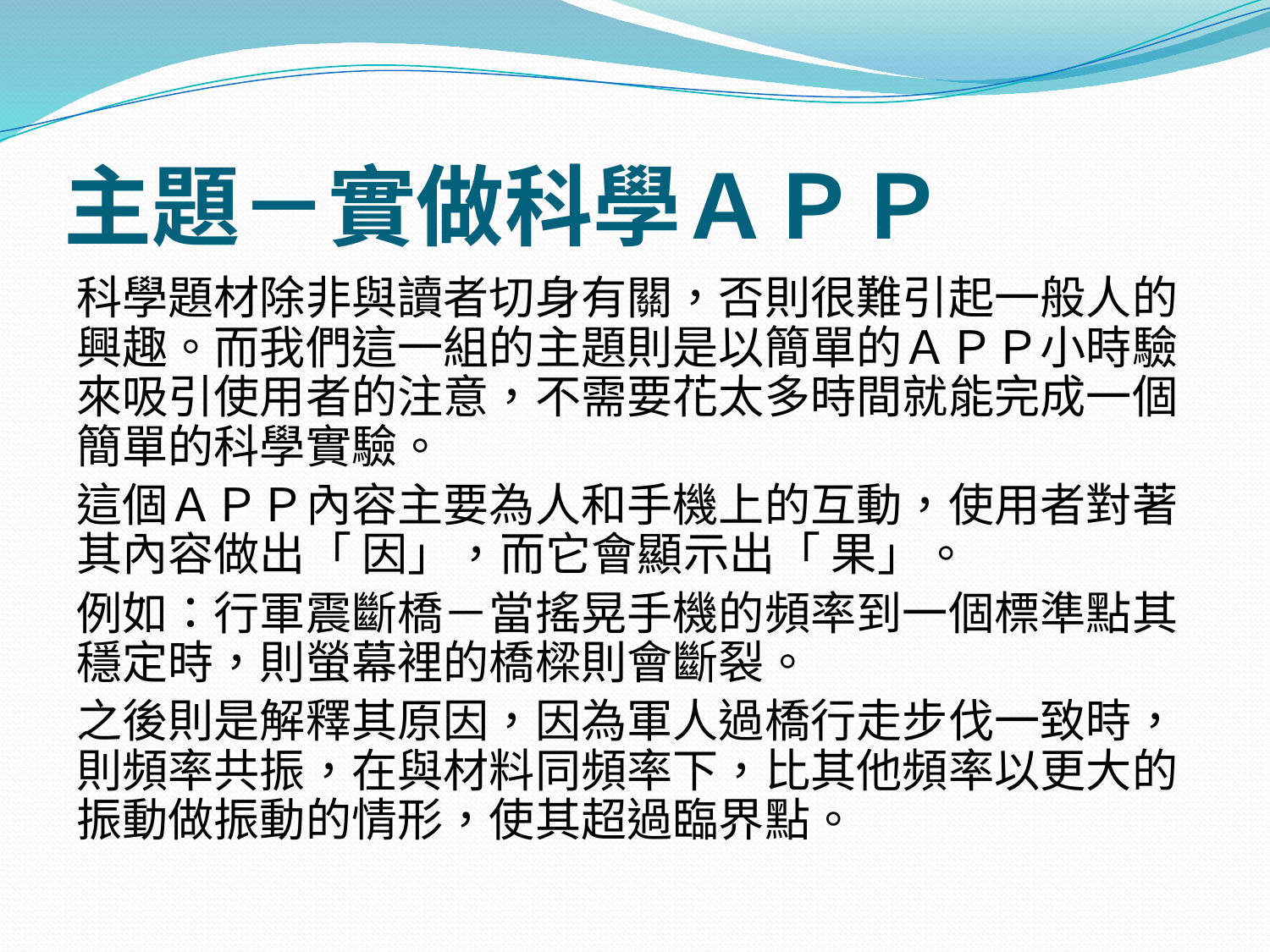

# 主題－實做科學ＡＰＰ
科學題材除非與讀者切身有關，否則很難引起一般人的興趣。而我們這一組的主題則是以簡單的ＡＰＰ小時驗來吸引使用者的注意，不需要花太多時間就能完成一個簡單的科學實驗。
這個ＡＰＰ內容主要為人和手機上的互動，使用者對著其內容做出「 因」，而它會顯示出「 果」。
例如：行軍震斷橋－當搖晃手機的頻率到一個標準點其穩定時，則螢幕裡的橋樑則會斷裂。
之後則是解釋其原因，因為軍人過橋行走步伐一致時，則頻率共振，在與材料同頻率下，比其他頻率以更大的振動做振動的情形，使其超過臨界點。